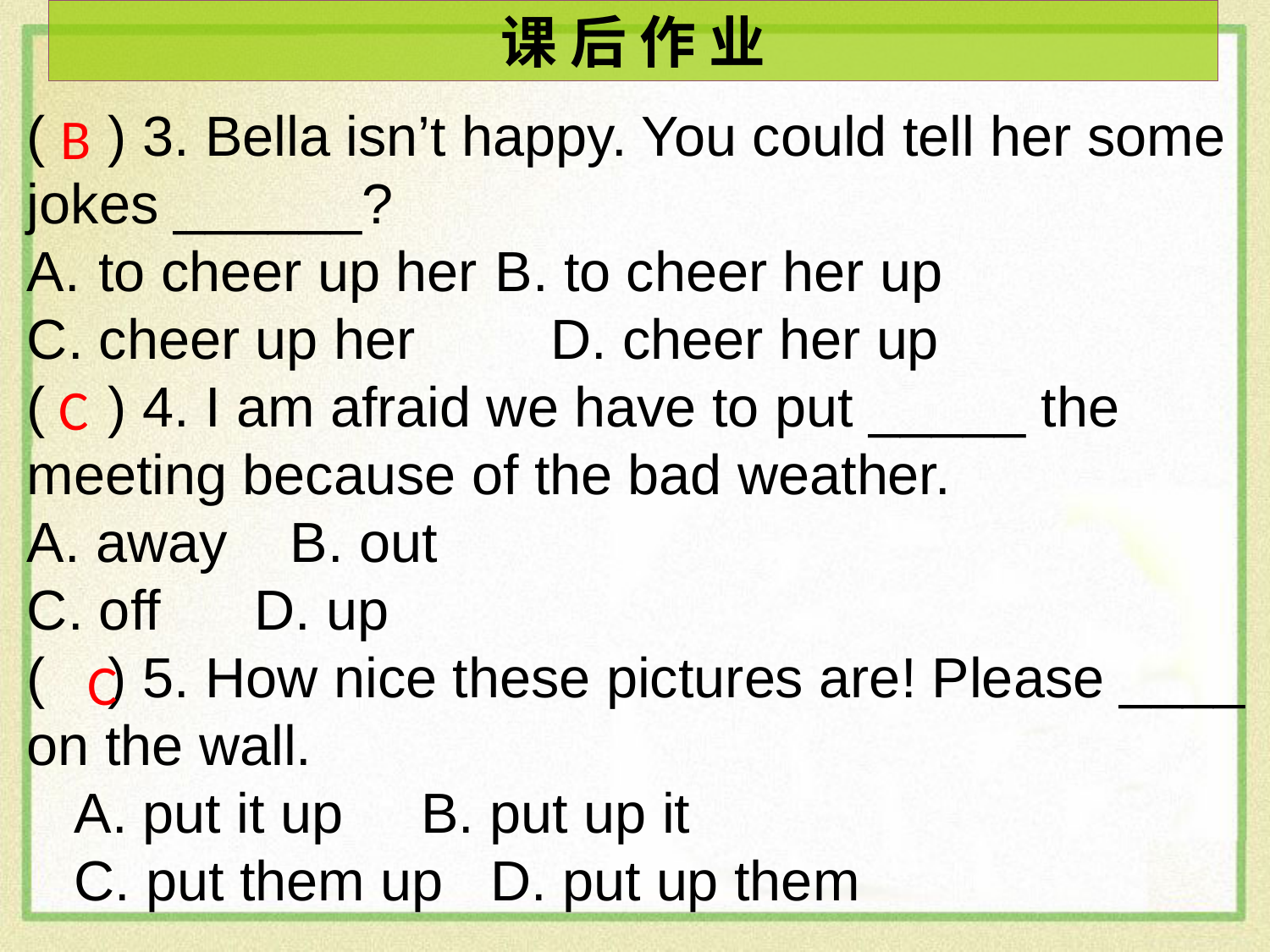

课 后 作 业
(    ) 3. Bella isn’t happy. You could tell her some jokes ______?
to cheer up her	 B. to cheer her up
C. cheer up her	 D. cheer her up
(    ) 4. I am afraid we have to put _____ the meeting because of the bad weather.
A. away    B. out
C. off      D. up
(    ) 5. How nice these pictures are! Please ____ on the wall.
   A. put it up     B. put up it
   C. put them up   D. put up them
B
C
C